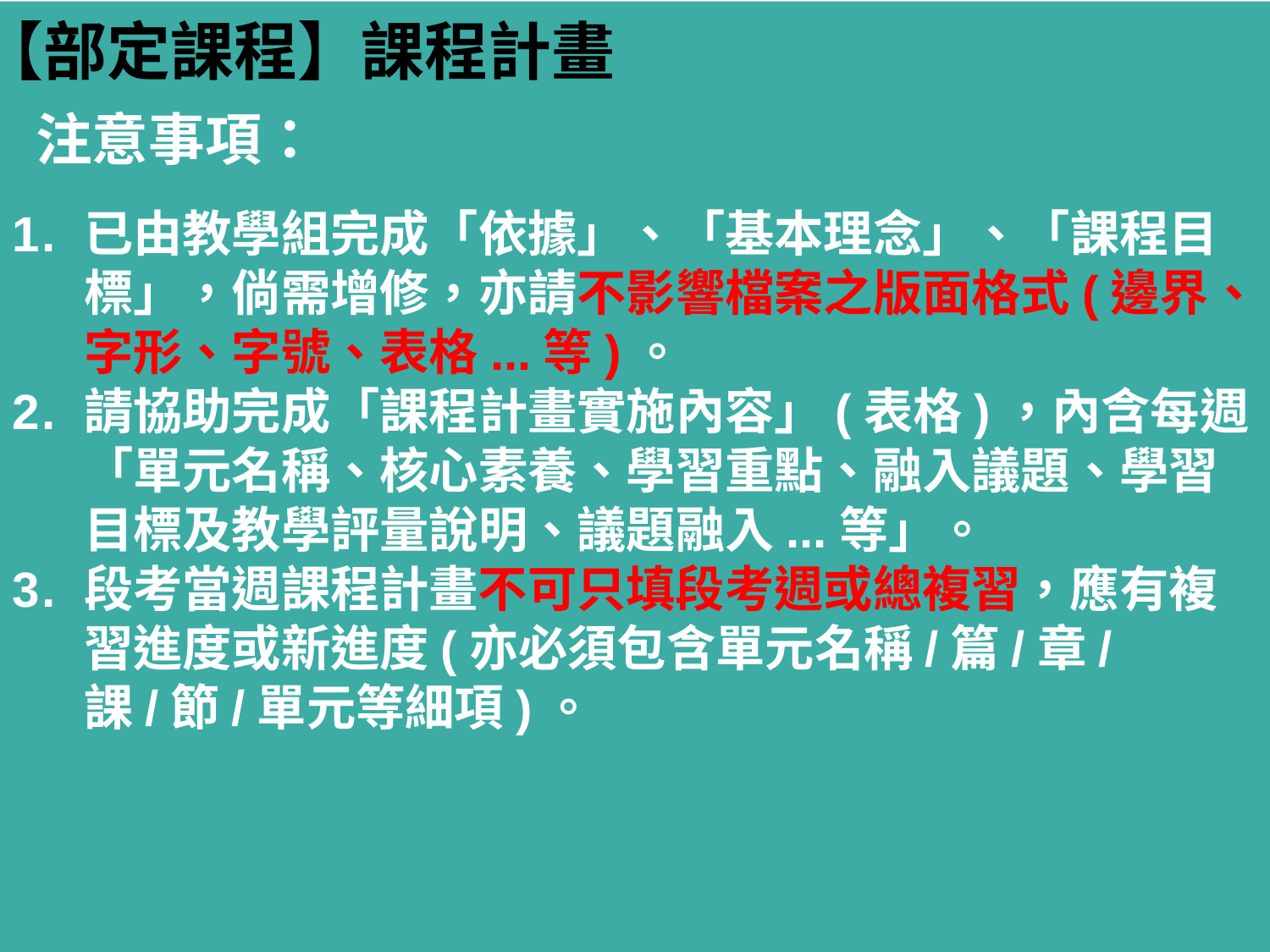

【部定課程】課程計畫
注意事項：
已由教學組完成「依據」、「基本理念」、「課程目標」，倘需增修，亦請不影響檔案之版面格式(邊界、字形、字號、表格...等)。
請協助完成「課程計畫實施內容」(表格)，內含每週「單元名稱、核心素養、學習重點、融入議題、學習目標及教學評量說明、議題融入...等」。
段考當週課程計畫不可只填段考週或總複習，應有複習進度或新進度(亦必須包含單元名稱/篇/章/課/節/單元等細項)。